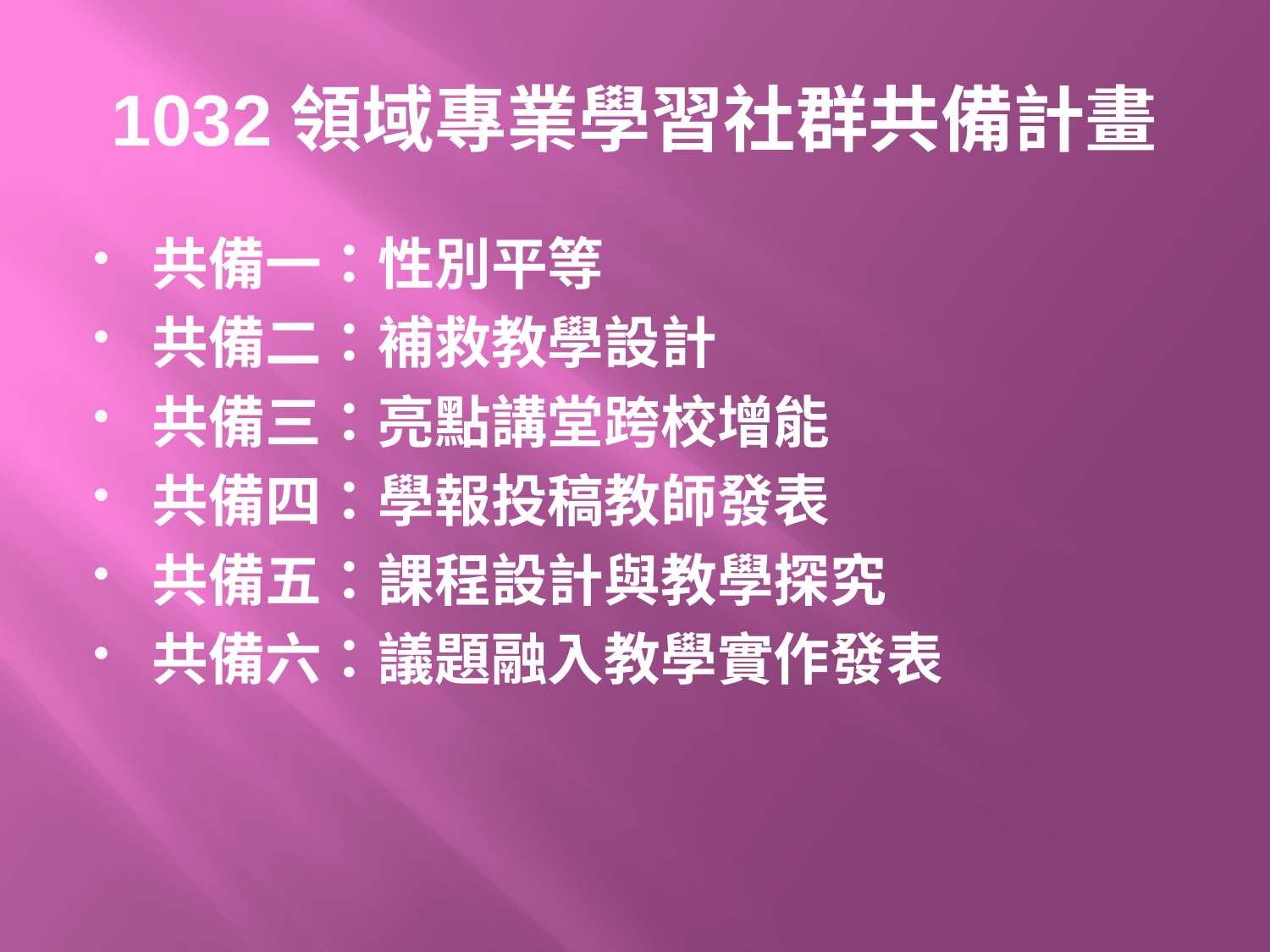

# 1032領域專業學習社群共備計畫
共備一：性別平等
共備二：補救教學設計
共備三：亮點講堂跨校增能
共備四：學報投稿教師發表
共備五：課程設計與教學探究
共備六：議題融入教學實作發表